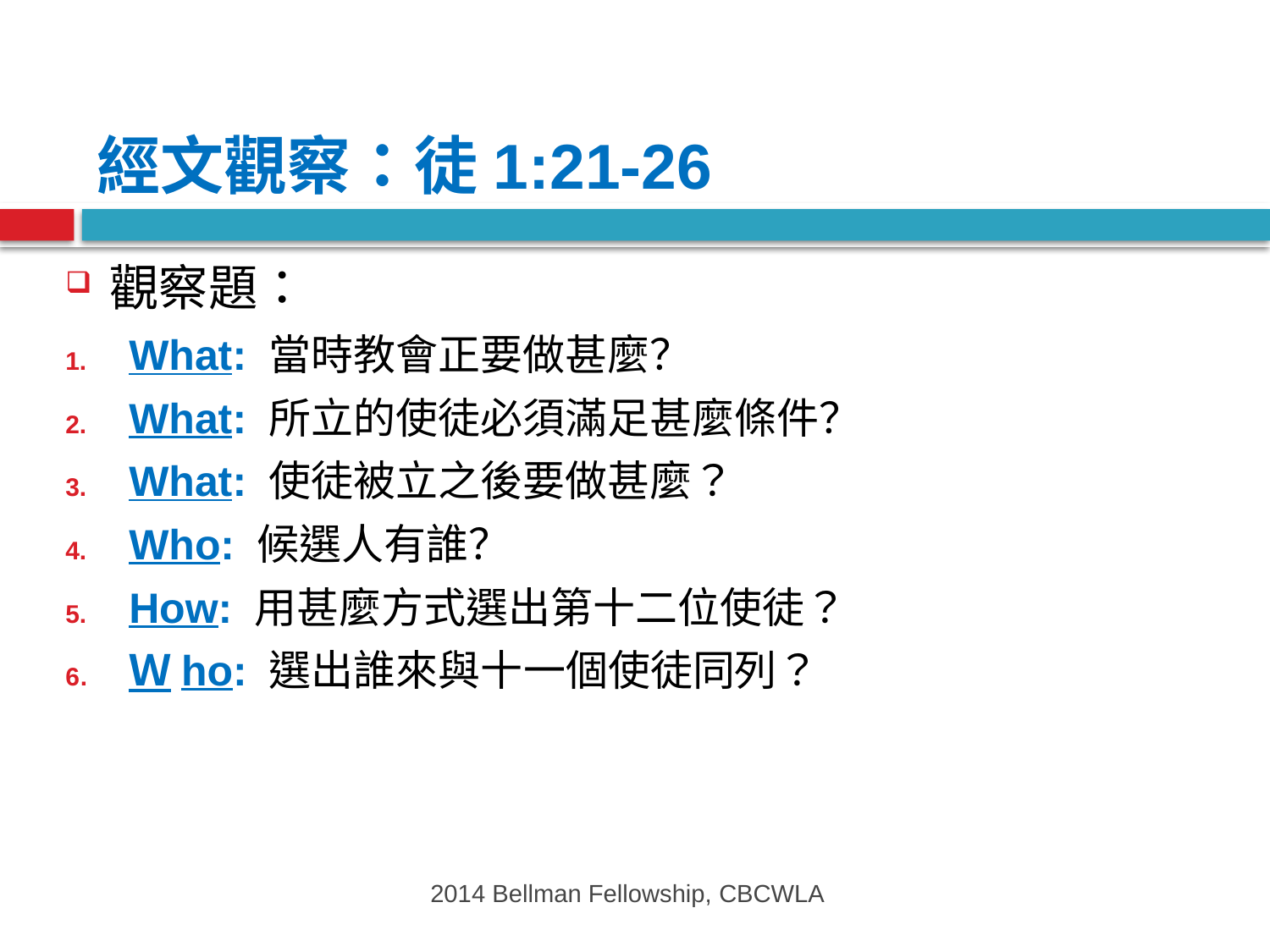

# 經文觀察：徒1:21-26
觀察題：
What: 當時教會正要做甚麼？
What: 所立的使徒必須滿足甚麼條件？
What: 使徒被立之後要做甚麼？
Who: 候選人有誰？
How: 用甚麼方式選出第十二位使徒？
Ｗho: 選出誰來與十一個使徒同列？
2014 Bellman Fellowship, CBCWLA